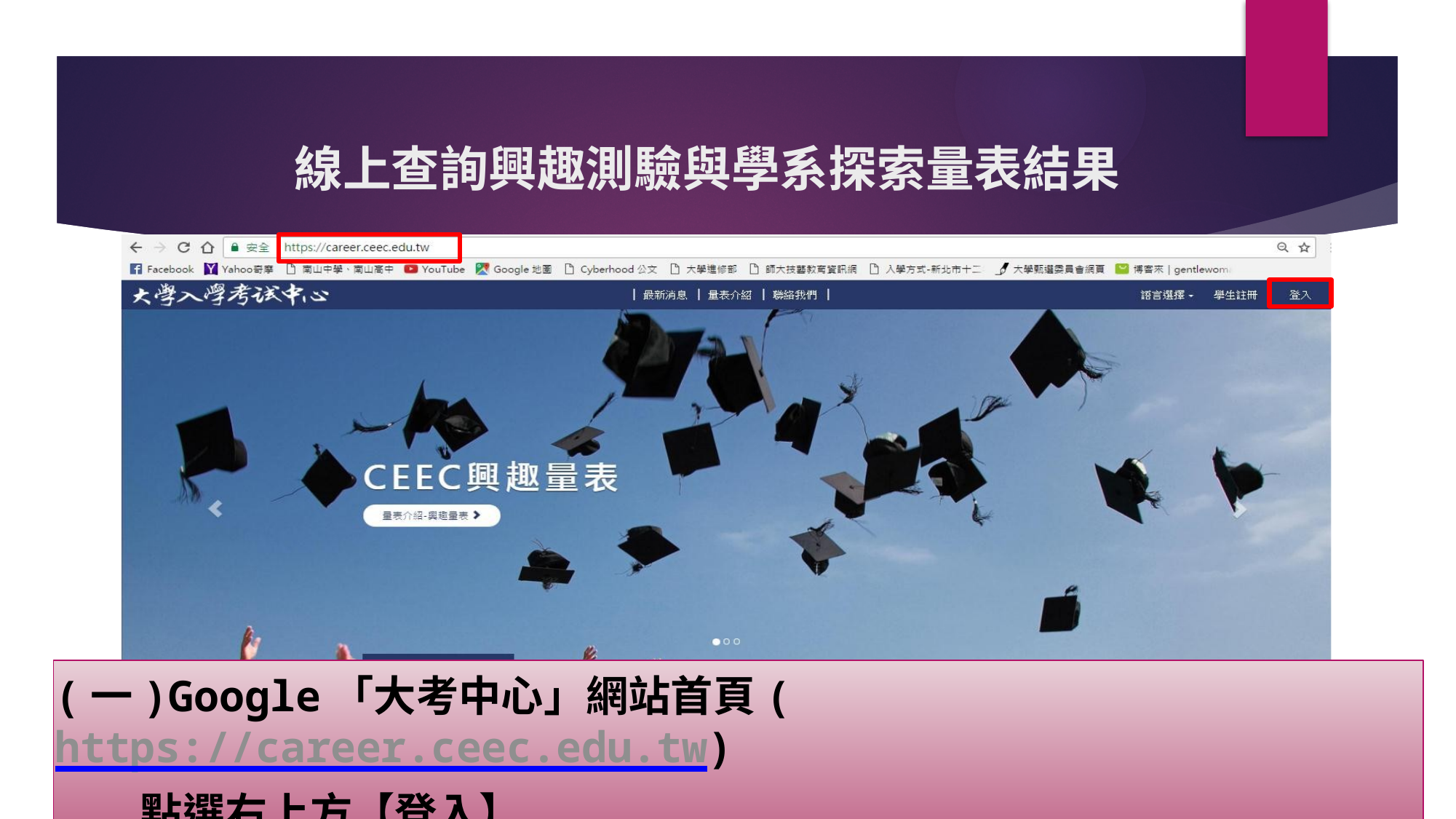

# 線上查詢興趣測驗與學系探索量表結果

(一)Google「大考中心」網站首頁(https://career.ceec.edu.tw)
　　點選右上方【登入】